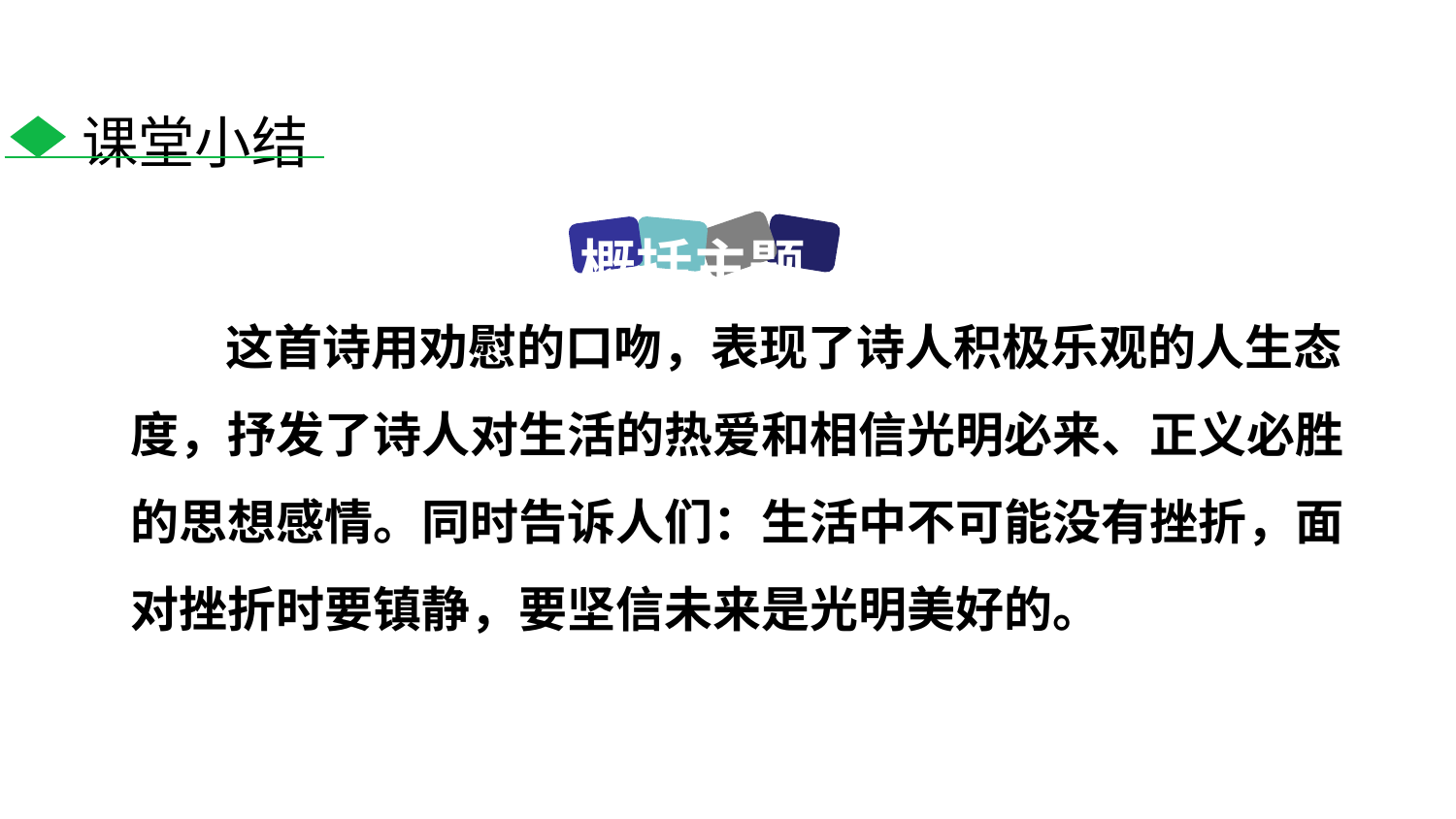

课堂小结

概括主题

 这首诗用劝慰的口吻，表现了诗人积极乐观的人生态度，抒发了诗人对生活的热爱和相信光明必来、正义必胜的思想感情。同时告诉人们：生活中不可能没有挫折，面对挫折时要镇静，要坚信未来是光明美好的。